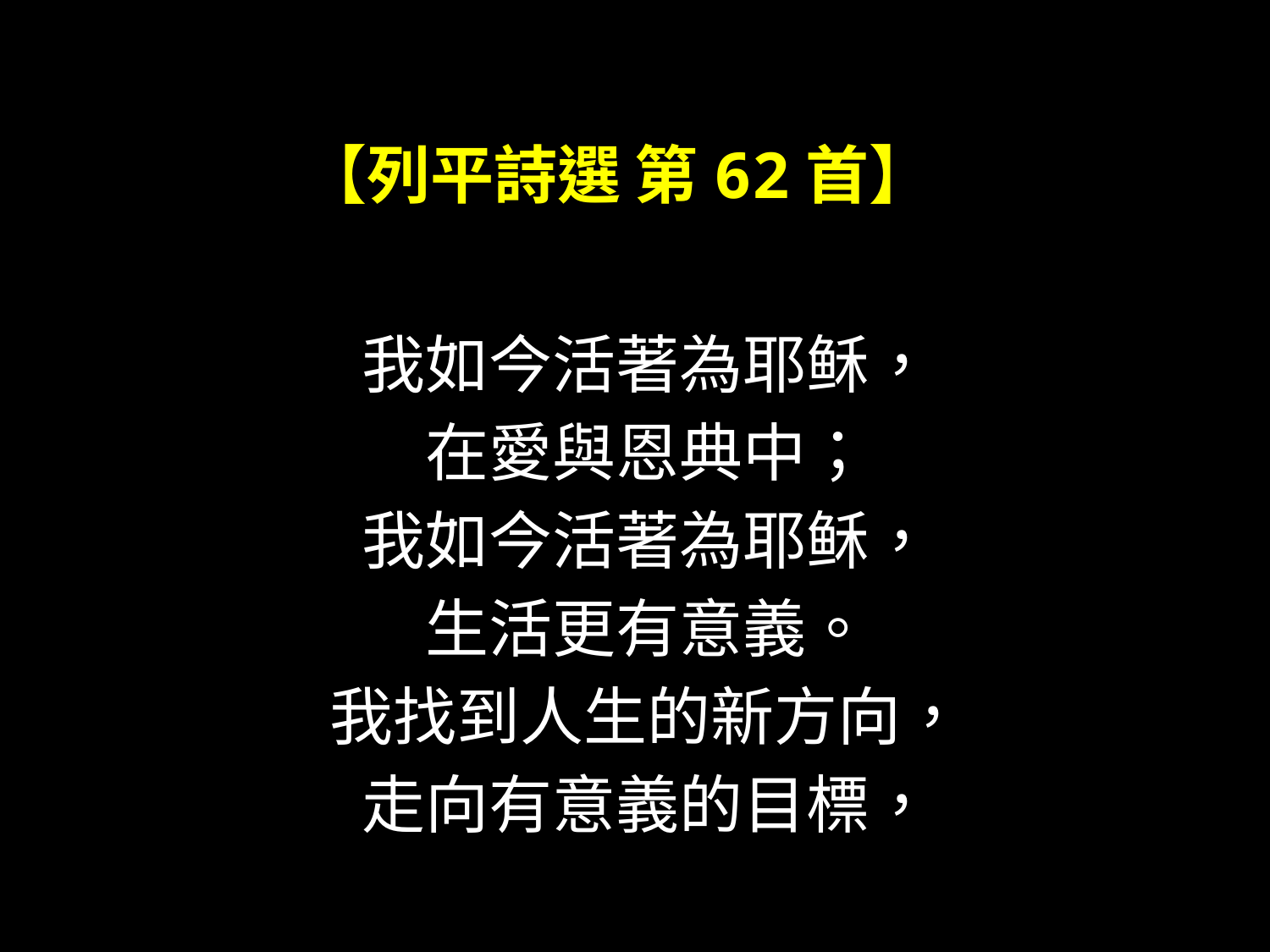

# 【列平詩選 第62首】
我如今活著為耶稣，
在愛與恩典中；
我如今活著為耶稣，
生活更有意義。
我找到人生的新方向，
走向有意義的目標，